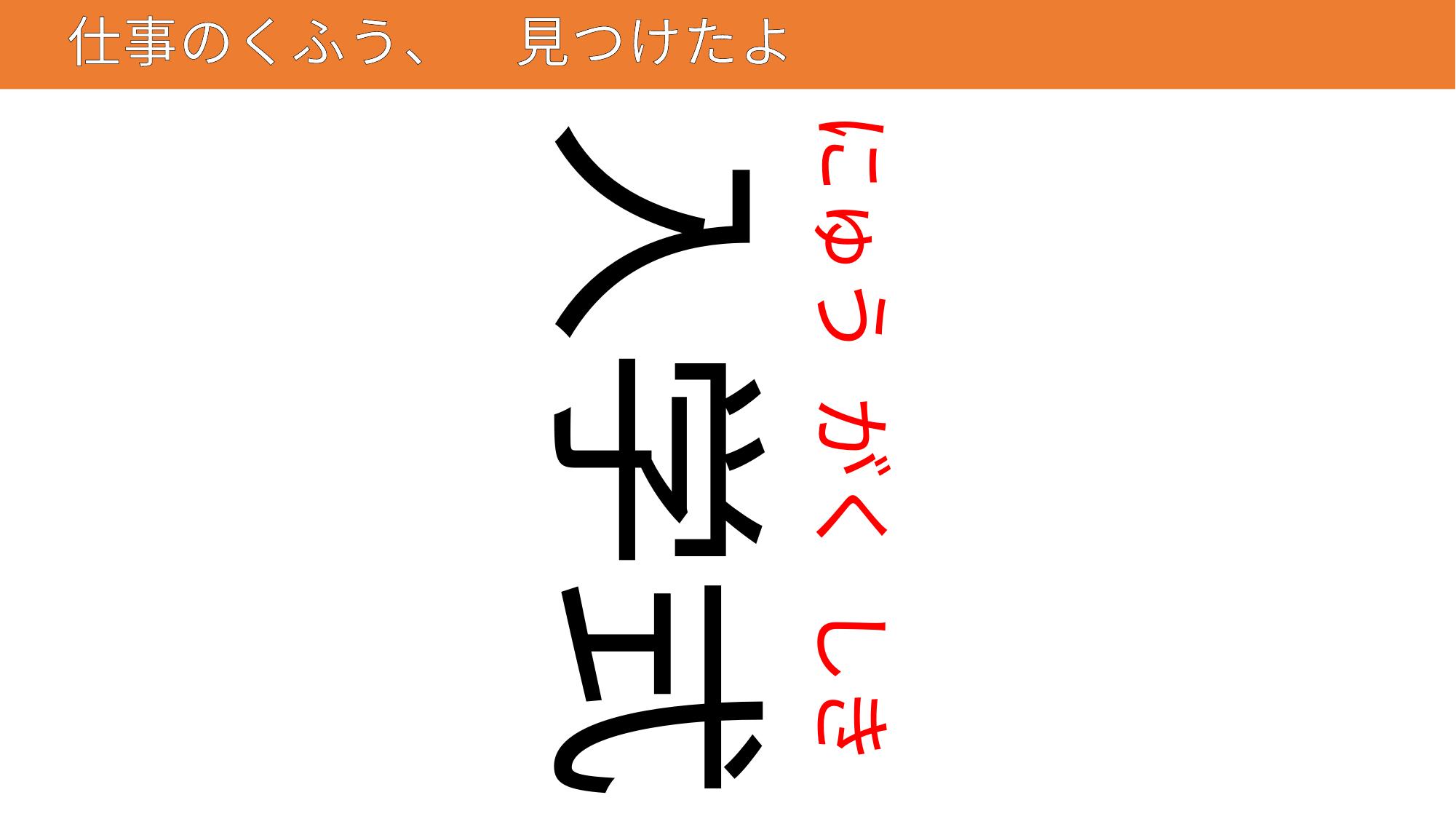

# 仕事のくふう、　見つけたよ
117
にゅう
入学式
がく
しき